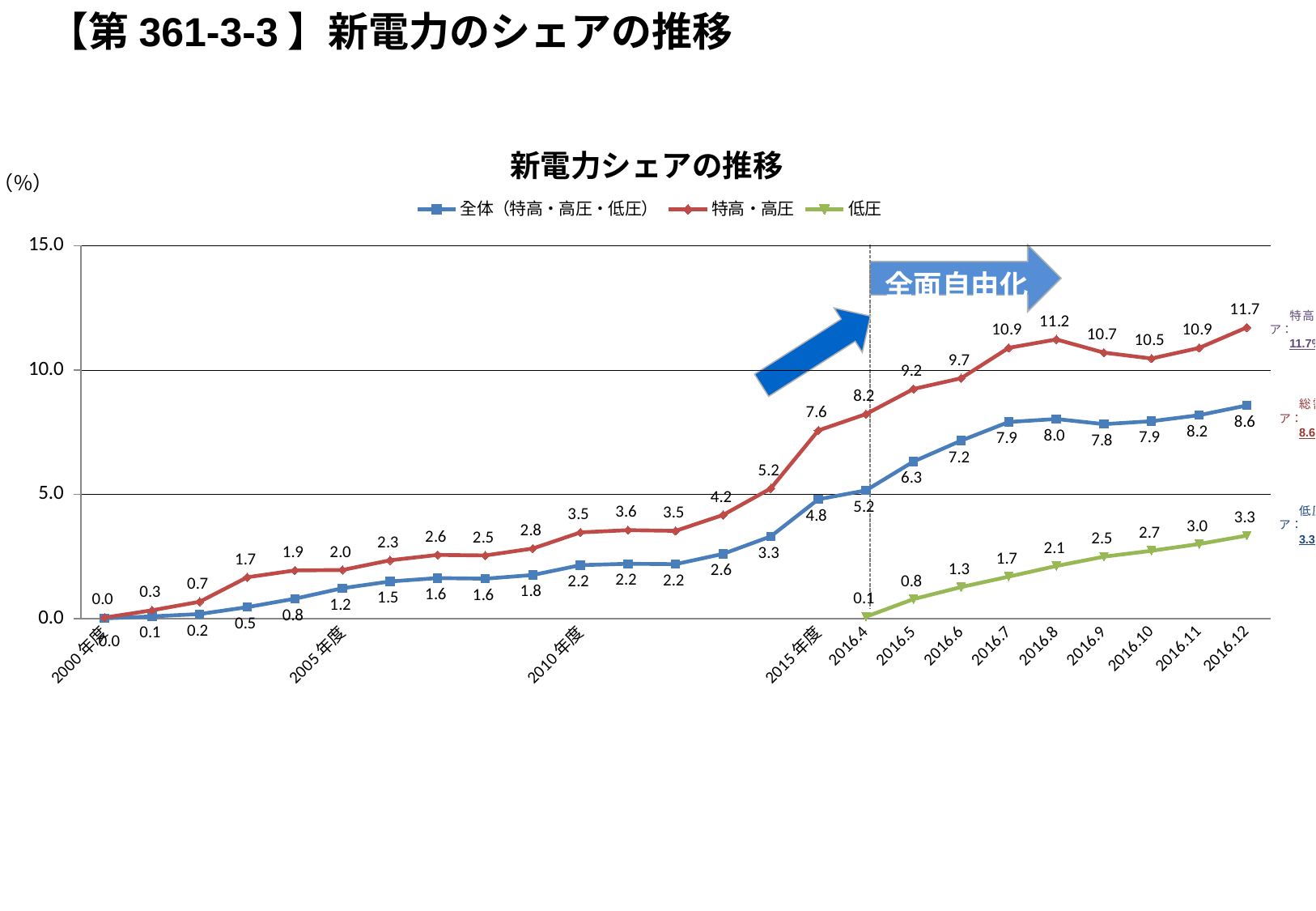

# 【第361-3-3】新電力のシェアの推移

### Chart: 新電力シェアの推移

| Category | 全体（特高・高圧・低圧） | 特高・高圧 | 低圧 |
|---|---|---|---|
| 2000年度 | 0.01230576473573198 | 0.04401708047639827 | None |
|  | 0.0925915576283003 | 0.3376729267675196 | None |
|  | 0.18721455299354597 | 0.681407125068956 | None |
|  | 0.4638365293955114 | 1.6667094082590865 | None |
|  | 0.802181865983871 | 1.9405842035720715 | None |
| 2005年度 | 1.226345718284514 | 1.9584910203952144 | None |
|  | 1.4964055241969798 | 2.34866817530133 | None |
|  | 1.6333574366436958 | 2.5643690987705585 | None |
|  | 1.609018308440933 | 2.543555404376655 | None |
|  | 1.756413887006434 | 2.8223899381483966 | None |
| 2010年度 | 2.1535798848288765 | 3.470917788722088 | None |
|  | 2.208769014460168 | 3.5605124133150188 | None |
|  | 2.1937374239095844 | 3.5315528067598003 | None |
|  | 2.606397032794323 | 4.172672073645141 | None |
|  | 3.3090173964300003 | 5.238351841317936 | None |
| 2015年度 | 4.80374931445851 | 7.569378532847845 | None |
| 2016.4 | 5.158316852641535 | 8.228479544702545 | 0.07957547114204812 |
| 2016.5 | 6.320044334001329 | 9.239010887288153 | 0.7877890234635985 |
| 2016.6 | 7.160669968398822 | 9.671871551759551 | 1.2723858466680136 |
| 2016.7 | 7.911151295784315 | 10.893264972786056 | 1.6916810621838765 |
| 2016.8 | 8.030240957777732 | 11.231936239260996 | 2.119731304152416 |
| 2016.9 | 7.823585837986625 | 10.701745316651955 | 2.4937740567237623 |
| 2016.10 | 7.940761387451806 | 10.464692348632434 | 2.7319882018086767 |
| 2016.11 | 8.184050141690543 | 10.889573344788674 | 3.0033889771731324 |
| 2016.12 | 8.57311147891511 | 11.712993425050305 | 3.3413062321140545 |
（％）

全面自由化
特高・高圧分野に占める新電力シェア：
11.7%（2016年12月時点）

総需要に占める新電力シェア：
8.6%（2016年12月時点）
低圧分野に占める新電力シェア：
3.3%（2016年12月時点）